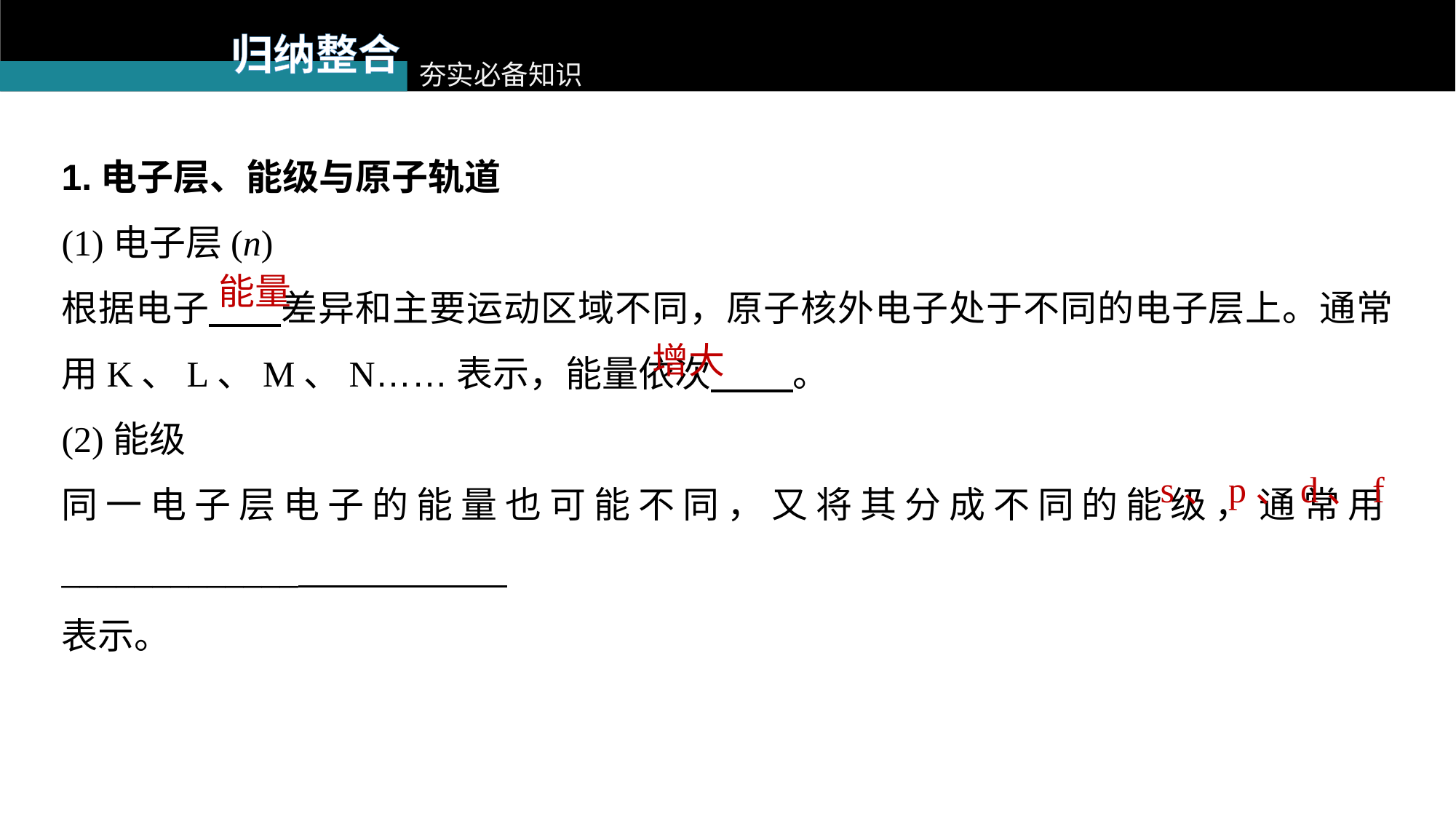

归纳整合
夯实必备知识

1.电子层、能级与原子轨道
(1)电子层(n)
根据电子        差异和主要运动区域不同，原子核外电子处于不同的电子层上。通常用K、L、M、N……表示，能量依次          。
(2)能级
同一电子层电子的能量也可能不同，又将其分成不同的能级，通常用_____________
表示。
能量
增大
s、p、d、f